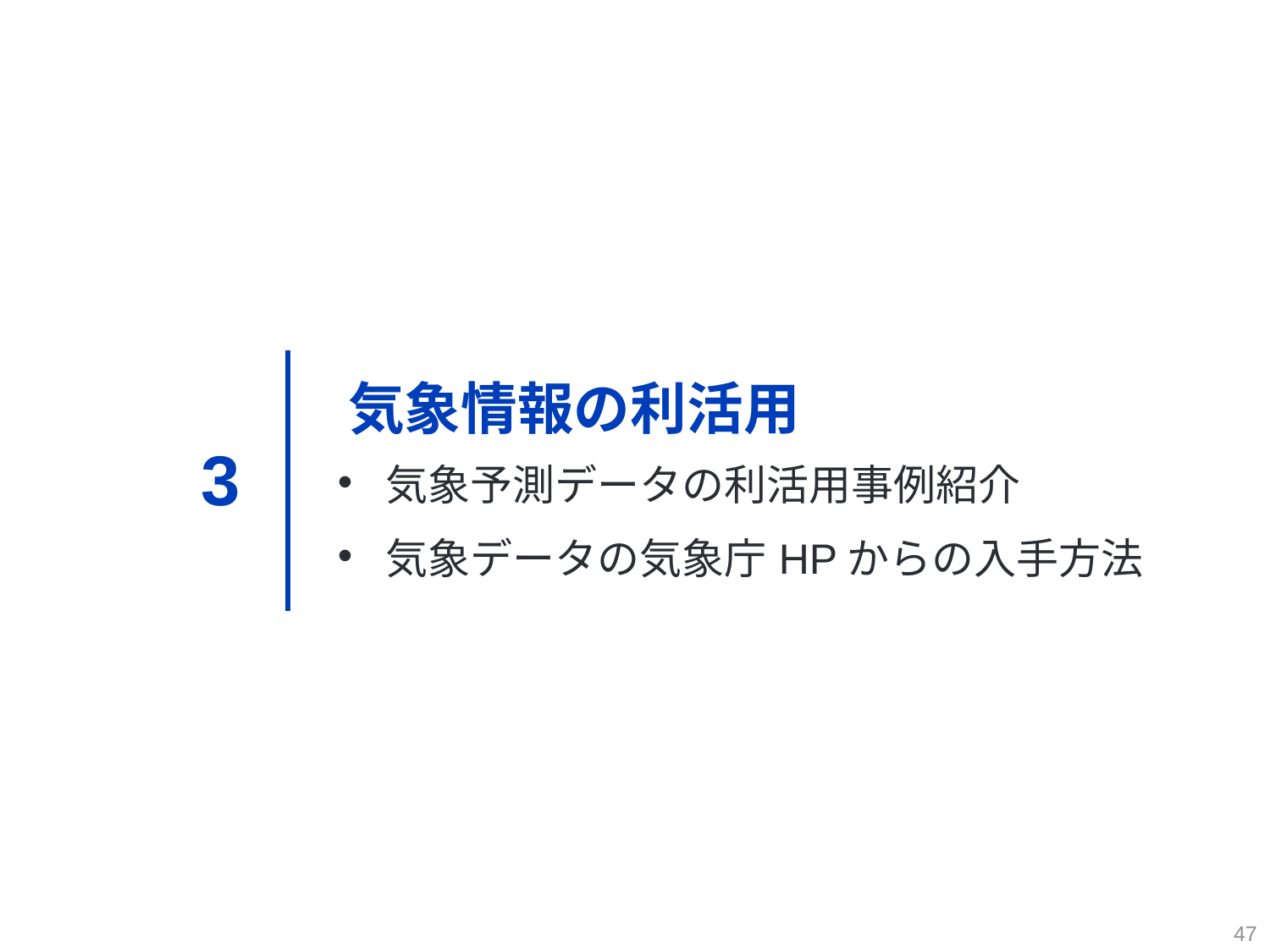

| 3 | 気象予測データの利活用事例紹介 気象データの気象庁HPからの入手方法 |
| --- | --- |
# 気象情報の利活用